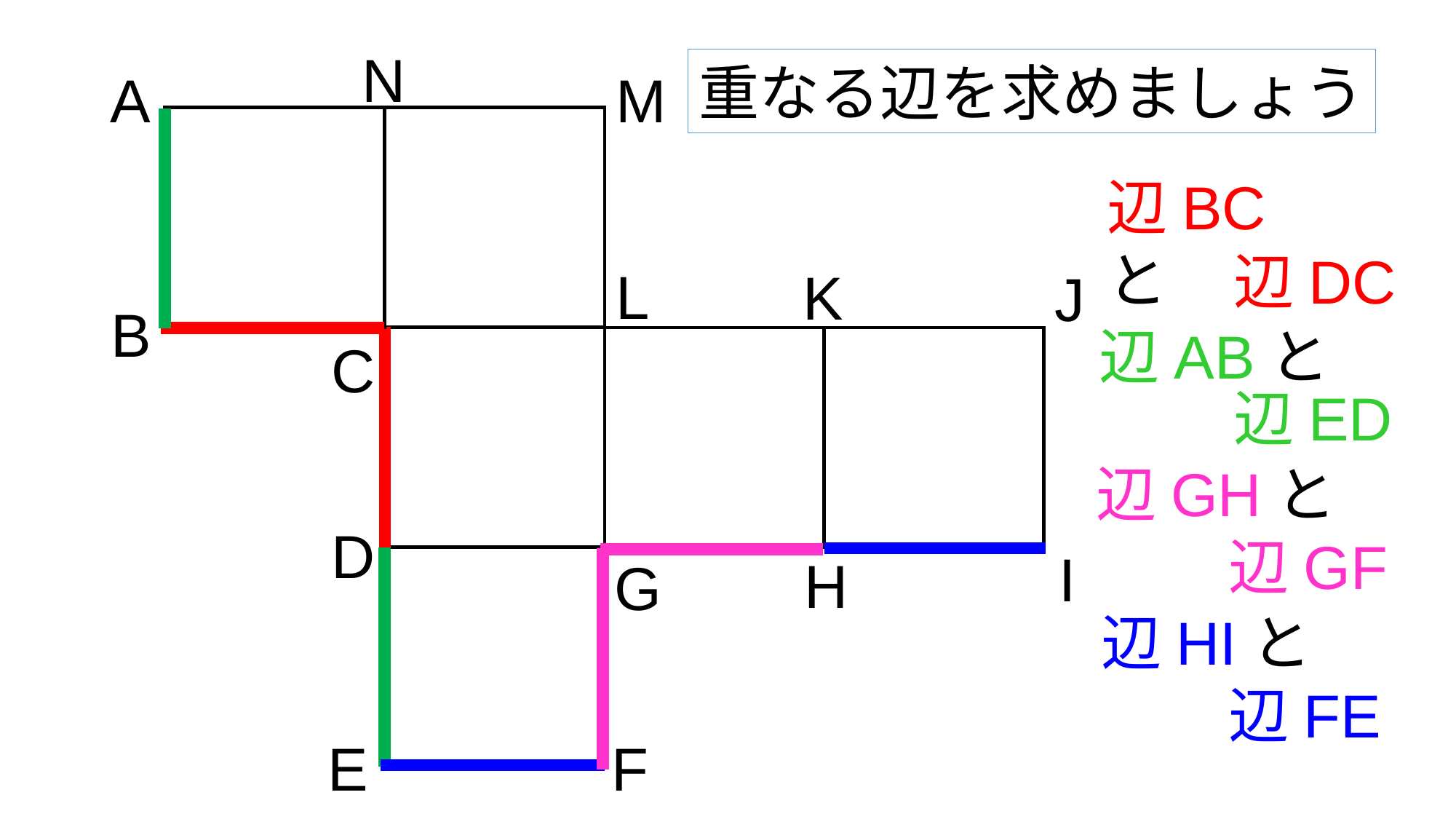

N
重なる辺を求めましょう
A
M

辺BCと
辺DC
L
K
J
B
辺ABと
C

辺ED
辺GHと
D
辺GF
I
H
G

辺HIと
辺FE
E
F